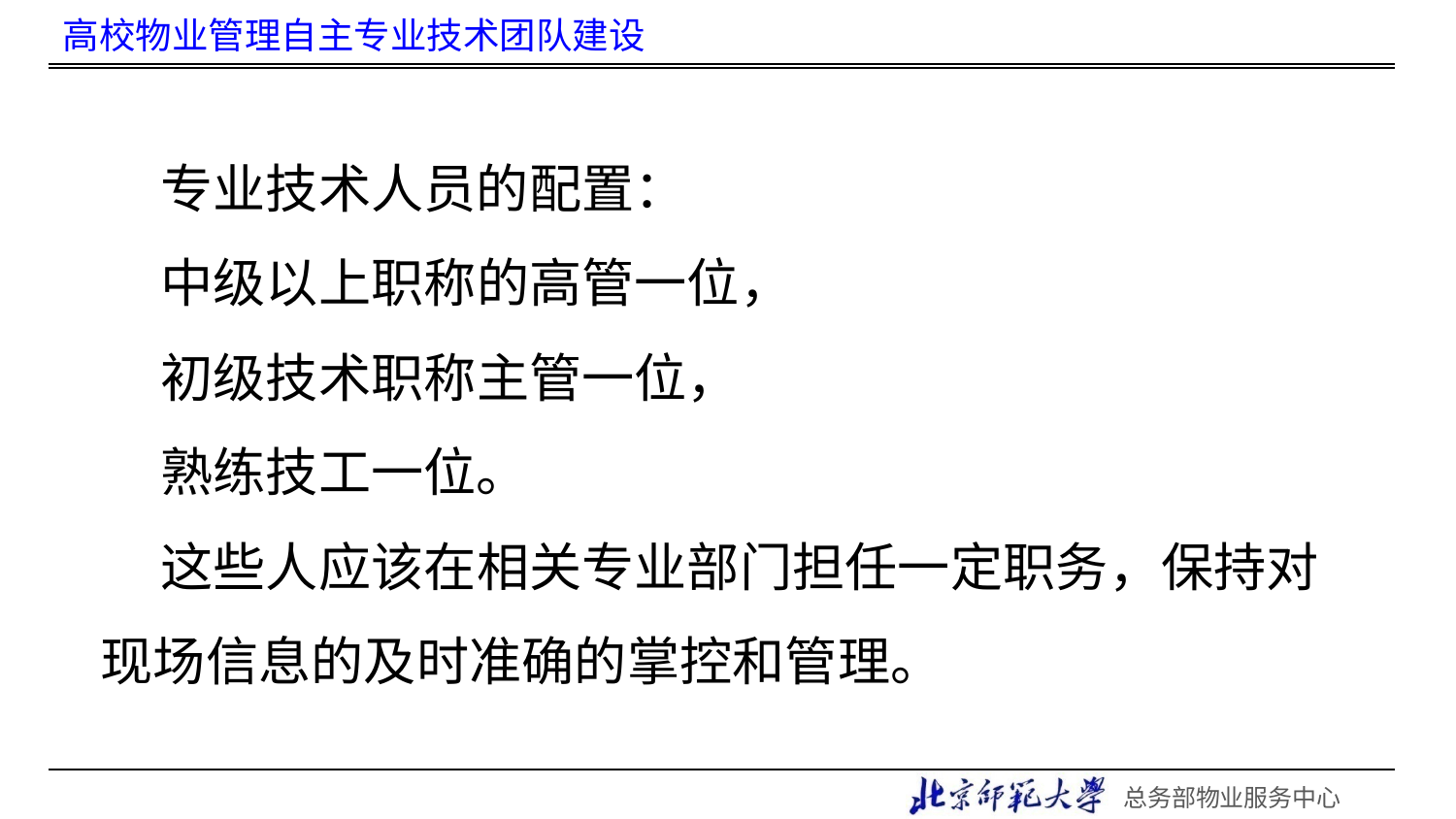

专业技术人员的配置：
    中级以上职称的高管一位，
    初级技术职称主管一位，
    熟练技工一位。
    这些人应该在相关专业部门担任一定职务，保持对现场信息的及时准确的掌控和管理。